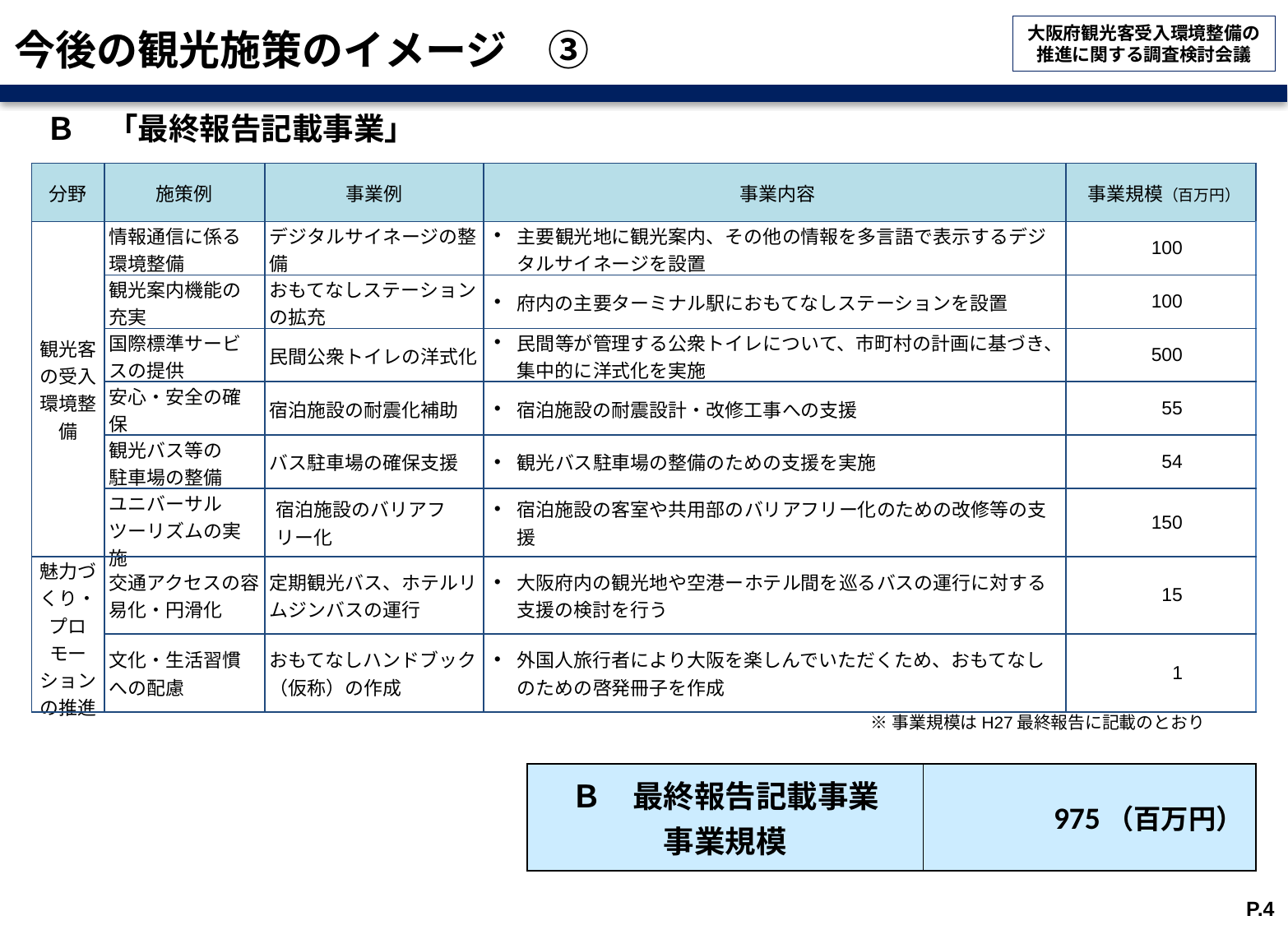

# 今後の観光施策のイメージ　③
　Ｂ　「最終報告記載事業」
| 分野 | 施策例 | 事業例 | 事業内容 | 事業規模（百万円） |  |
| --- | --- | --- | --- | --- | --- |
| 観光客の受入環境整備 | 情報通信に係る 環境整備 | デジタルサイネージの整備 | 主要観光地に観光案内、その他の情報を多言語で表示するデジタルサイネージを設置 | 100 |  |
|  | 観光案内機能の 充実 | おもてなしステーションの拡充 | 府内の主要ターミナル駅におもてなしステーションを設置 | 100 |  |
|  | 国際標準サービスの提供 | 民間公衆トイレの洋式化 | 民間等が管理する公衆トイレについて、市町村の計画に基づき、集中的に洋式化を実施 | 500 |  |
|  | 安心・安全の確保 | 宿泊施設の耐震化補助 | 宿泊施設の耐震設計・改修工事への支援 | 55 |  |
|  | 観光バス等の 駐車場の整備 | バス駐車場の確保支援 | 観光バス駐車場の整備のための支援を実施 | 54 |  |
|  | ユニバーサル ツーリズムの実施 | 宿泊施設のバリアフリー化 | 宿泊施設の客室や共用部のバリアフリー化のための改修等の支援 | 150 |  |
| 魅力づくり・ プロモーションの推進 | 交通アクセスの容易化・円滑化 | 定期観光バス、ホテルリムジンバスの運行 | 大阪府内の観光地や空港ーホテル間を巡るバスの運行に対する支援の検討を行う | 15 |  |
|  | 文化・生活習慣への配慮 | おもてなしハンドブック（仮称）の作成 | 外国人旅行者により大阪を楽しんでいただくため、おもてなしのための啓発冊子を作成 | 1 |  |
※事業規模はH27最終報告に記載のとおり
| Ｂ　最終報告記載事業 事業規模 | 975（百万円） |
| --- | --- |
P.4